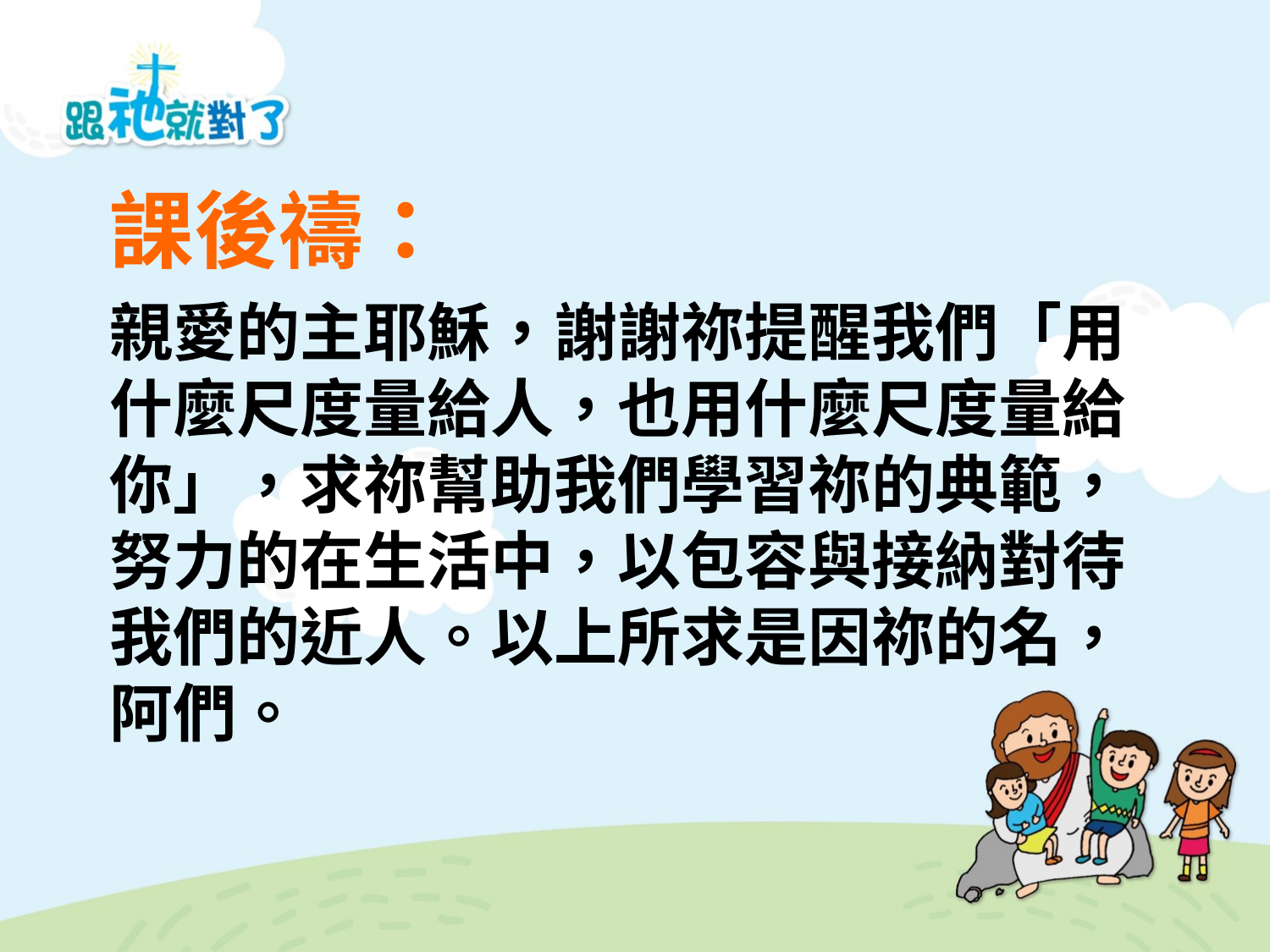

課後禱：
親愛的主耶穌，謝謝祢提醒我們「用什麼尺度量給人，也用什麼尺度量給你」，求祢幫助我們學習祢的典範，努力的在生活中，以包容與接納對待我們的近人。以上所求是因祢的名，阿們。